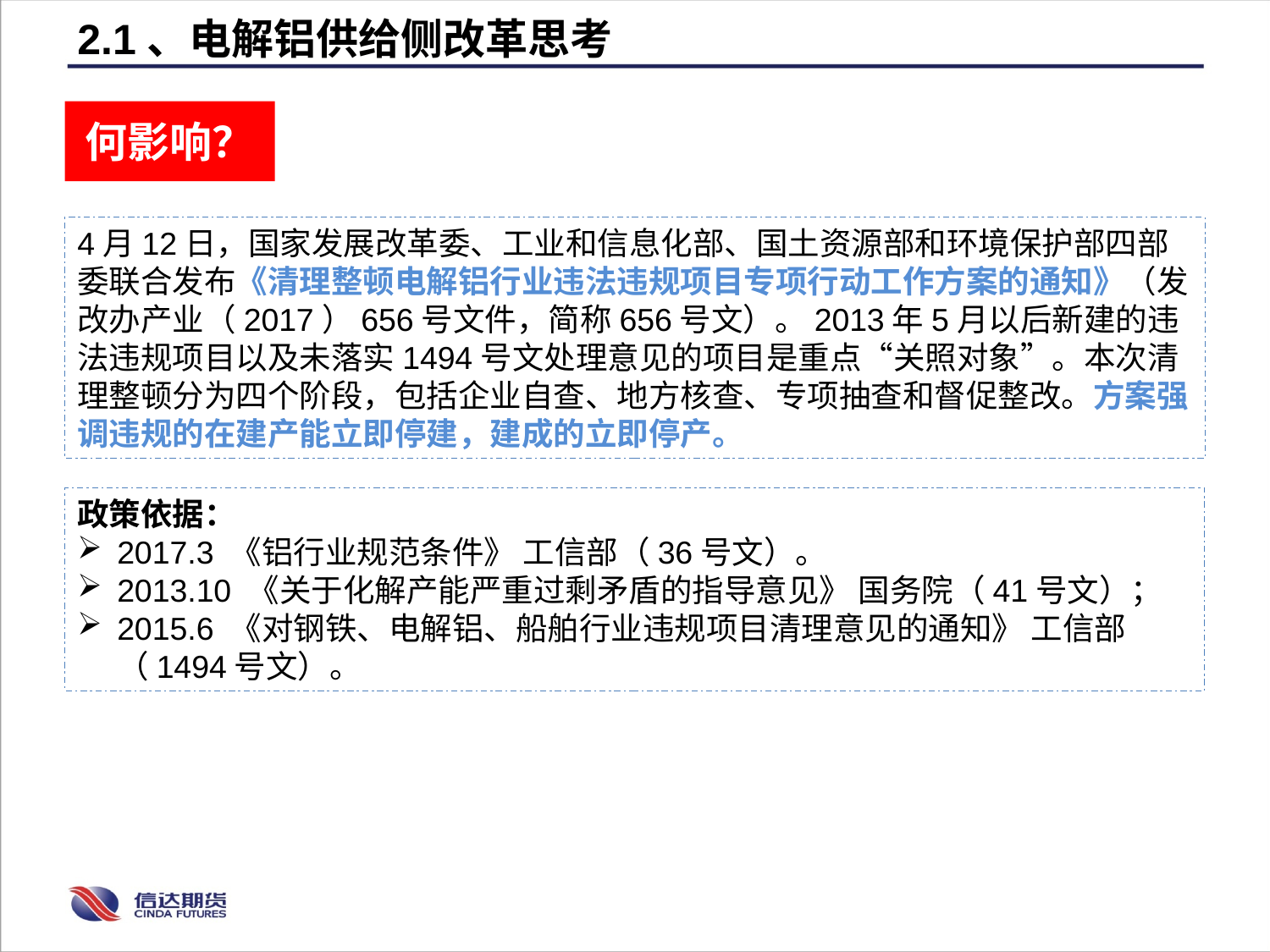

2.1、电解铝供给侧改革思考

何影响？
4月12日，国家发展改革委、工业和信息化部、国土资源部和环境保护部四部委联合发布《清理整顿电解铝行业违法违规项目专项行动工作方案的通知》（发改办产业（2017）656号文件，简称656号文）。2013年5月以后新建的违法违规项目以及未落实1494号文处理意见的项目是重点“关照对象”。本次清理整顿分为四个阶段，包括企业自查、地方核查、专项抽查和督促整改。方案强调违规的在建产能立即停建，建成的立即停产。
政策依据：
2017.3 《铝行业规范条件》 工信部（36号文）。
2013.10 《关于化解产能严重过剩矛盾的指导意见》 国务院（41号文）；
2015.6 《对钢铁、电解铝、船舶行业违规项目清理意见的通知》 工信部（1494号文）。